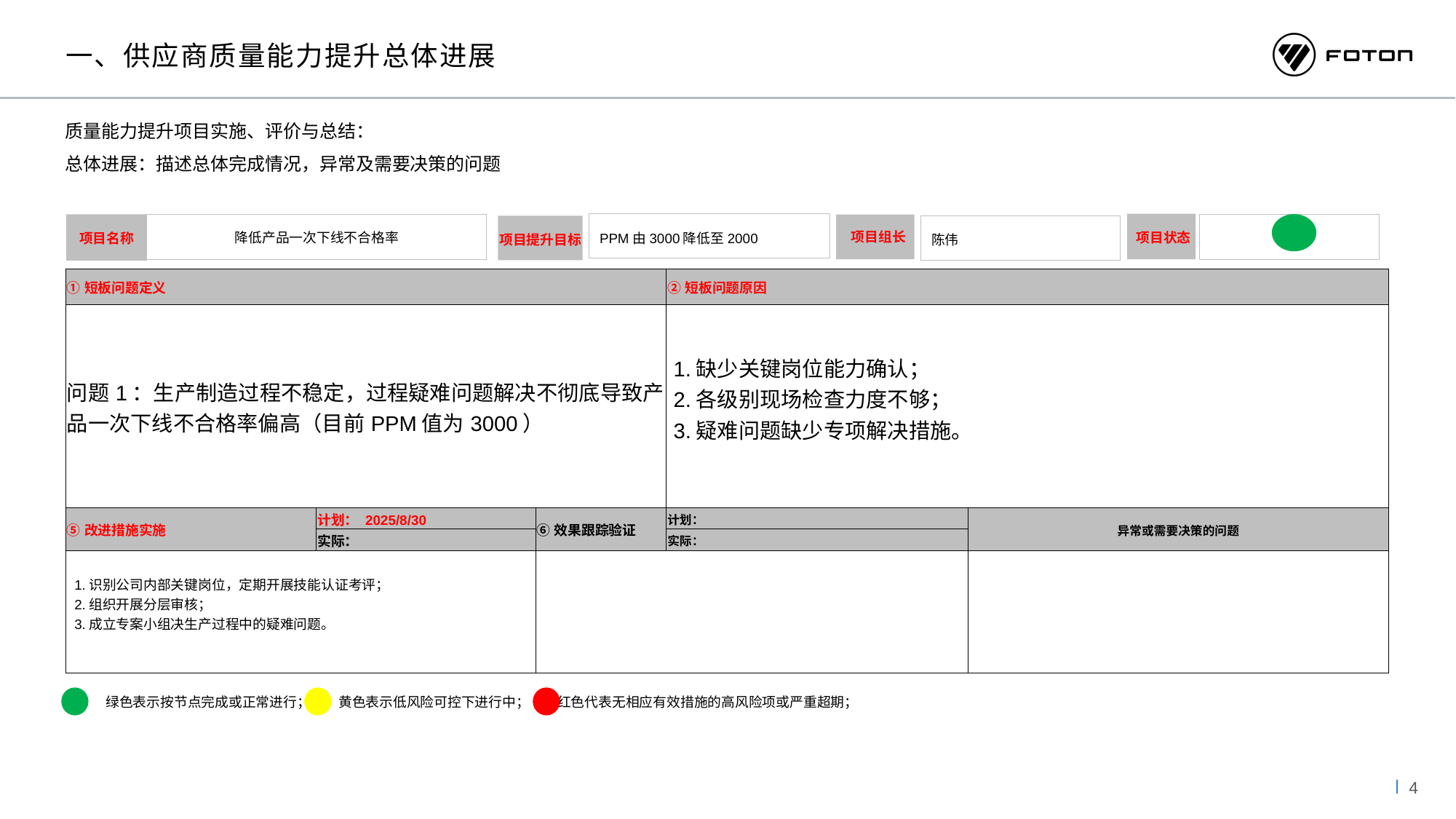

一、供应商质量能力提升总体进展
质量能力提升项目实施、评价与总结：
总体进展：描述总体完成情况，异常及需要决策的问题

项目状态

项目名称

项目组长
项目提升目标
涉及产品
PPM由3000降低至2000

降低产品一次下线不合格率
陈伟
| ①短板问题定义 |  |  | ②短板问题原因 |  |
| --- | --- | --- | --- | --- |
| 问题1：生产制造过程不稳定，过程疑难问题解决不彻底导致产品一次下线不合格率偏高（目前PPM值为3000） |  |  | 1.缺少关键岗位能力确认； 2.各级别现场检查力度不够； 3.疑难问题缺少专项解决措施。 |  |
| ⑤改进措施实施 | 计划： 2025/8/30 | ⑥效果跟踪验证 | 计划： | 异常或需要决策的问题 |
|  | 实际： |  | 实际： |  |
| 1.识别公司内部关键岗位，定期开展技能认证考评； 2.组织开展分层审核； 3.成立专案小组决生产过程中的疑难问题。 |  |  |  |  |

绿色表示按节点完成或正常进行；         黄色表示低风险可控下进行中；         红色代表无相应有效措施的高风险项或严重超期；